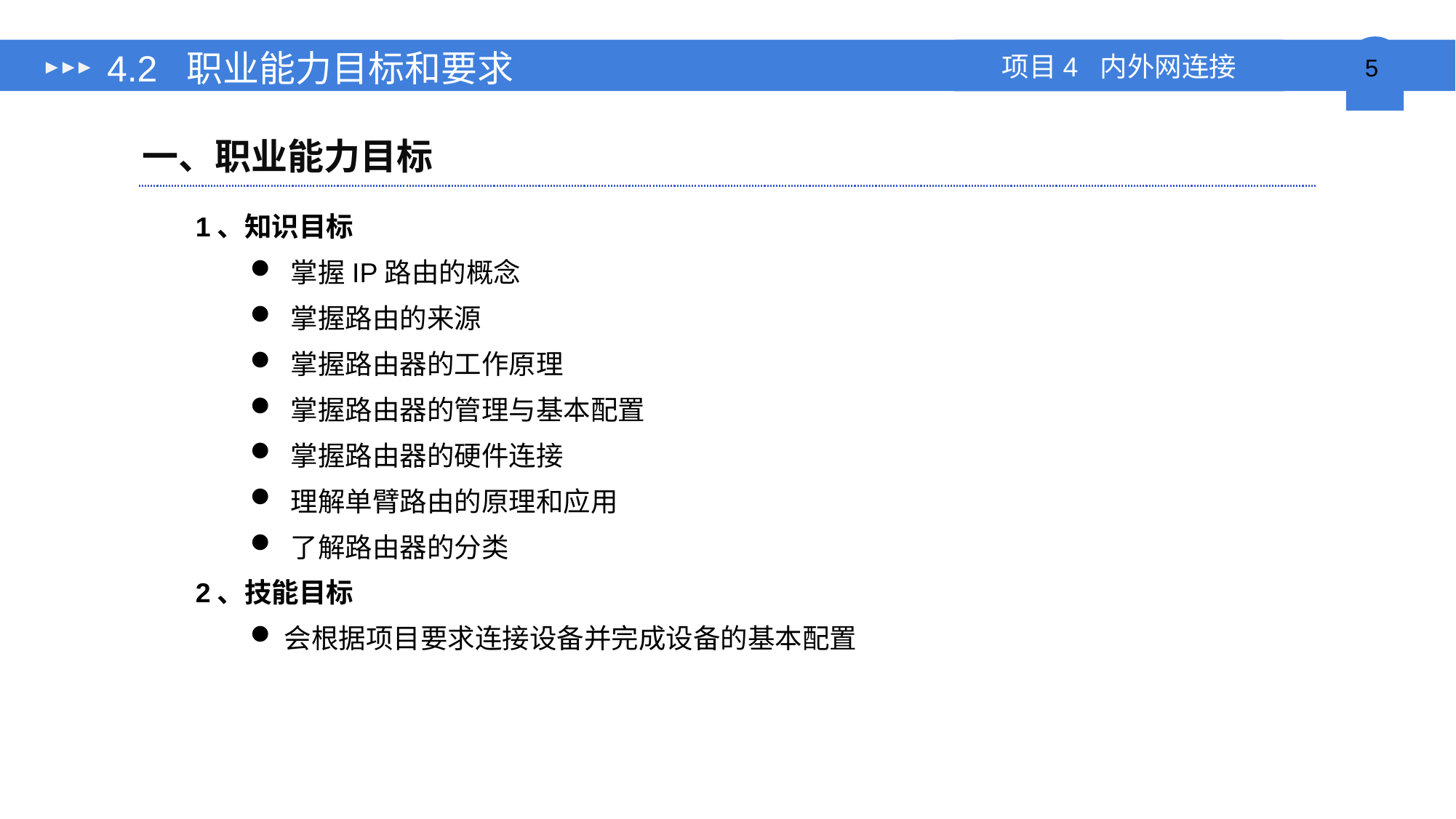

# 4.2  职业能力目标和要求
一、职业能力目标

1、知识目标
掌握IP路由的概念
掌握路由的来源
掌握路由器的工作原理
掌握路由器的管理与基本配置
掌握路由器的硬件连接
理解单臂路由的原理和应用
了解路由器的分类
2、技能目标
会根据项目要求连接设备并完成设备的基本配置